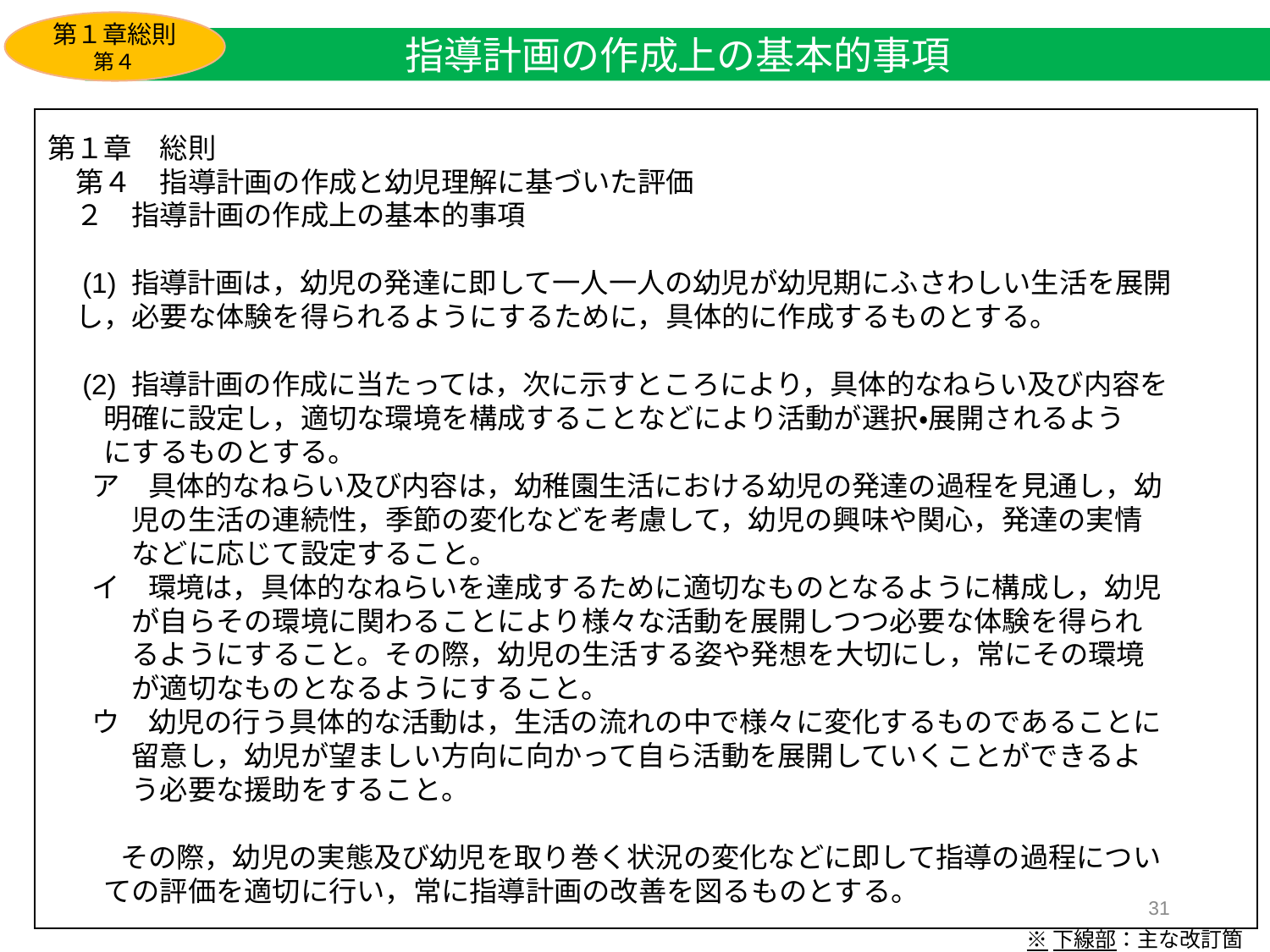

第１章総則
第４
指導計画の作成上の基本的事項
第１章　総則
　第４　指導計画の作成と幼児理解に基づいた評価
　２　指導計画の作成上の基本的事項

　(1) 指導計画は，幼児の発達に即して一人一人の幼児が幼児期にふさわしい生活を展開
　し，必要な体験を得られるようにするために，具体的に作成するものとする。

　(2) 指導計画の作成に当たっては，次に示すところにより，具体的なねらい及び内容を
　　明確に設定し，適切な環境を構成することなどにより活動が選択・展開されるよう
　　にするものとする。
      ア　具体的なねらい及び内容は，幼稚園生活における幼児の発達の過程を見通し，幼　
　　　児の生活の連続性，季節の変化などを考慮して，幼児の興味や関心，発達の実情
　　　などに応じて設定すること。
      イ　環境は，具体的なねらいを達成するために適切なものとなるように構成し，幼児
　　　が自らその環境に関わることにより様々な活動を展開しつつ必要な体験を得られ
　　　るようにすること。その際，幼児の生活する姿や発想を大切にし，常にその環境
　　　が適切なものとなるようにすること。
      ウ　幼児の行う具体的な活動は，生活の流れの中で様々に変化するものであることに
　　　留意し，幼児が望ましい方向に向かって自ら活動を展開していくことができるよ
　　　う必要な援助をすること。

      　その際，幼児の実態及び幼児を取り巻く状況の変化などに即して指導の過程につい
　　ての評価を適切に行い，常に指導計画の改善を図るものとする。
31
※下線部：主な改訂箇所